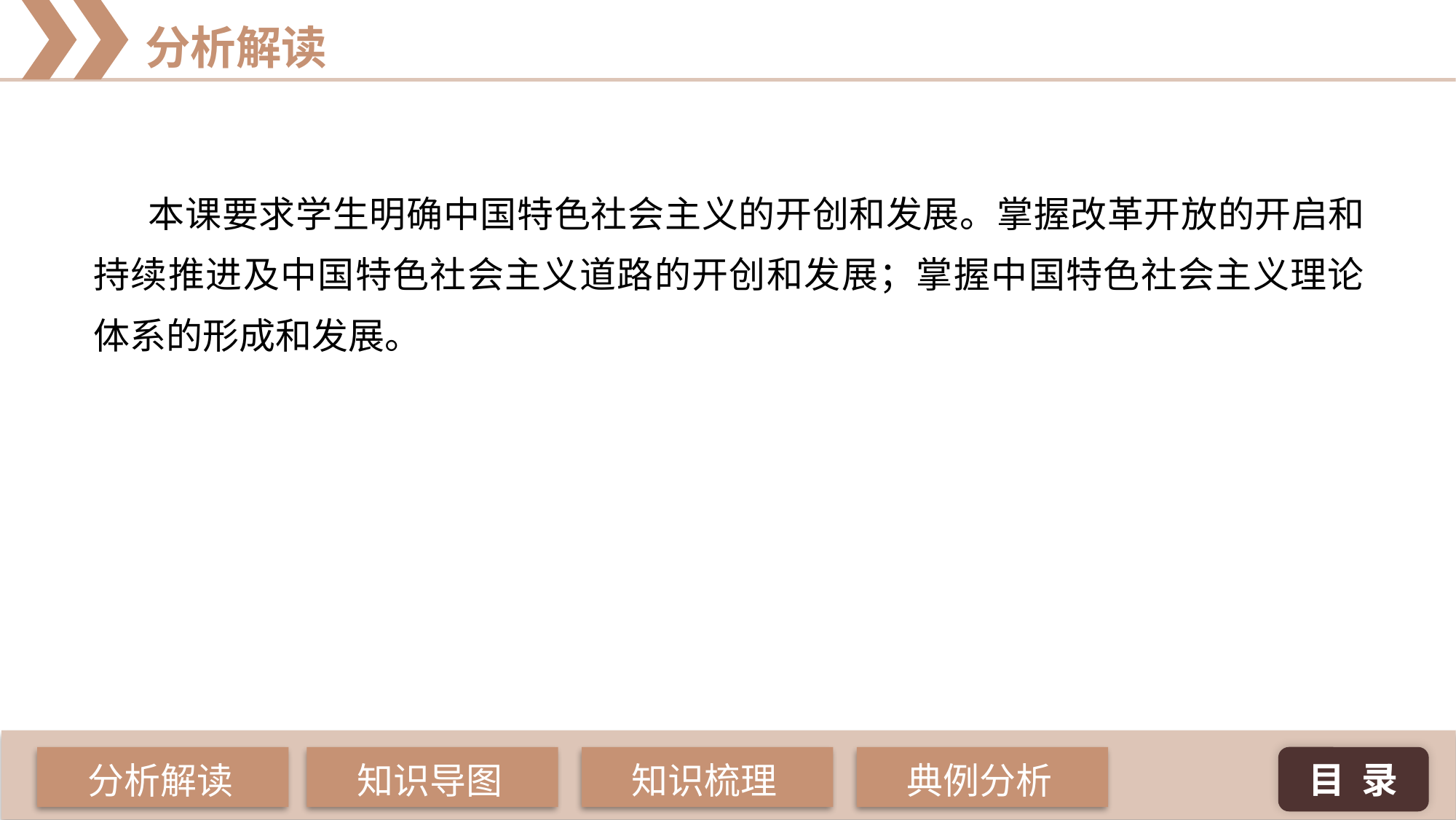

本课要求学生明确中国特色社会主义的开创和发展。掌握改革开放的开启和持续推进及中国特色社会主义道路的开创和发展；掌握中国特色社会主义理论体系的形成和发展。